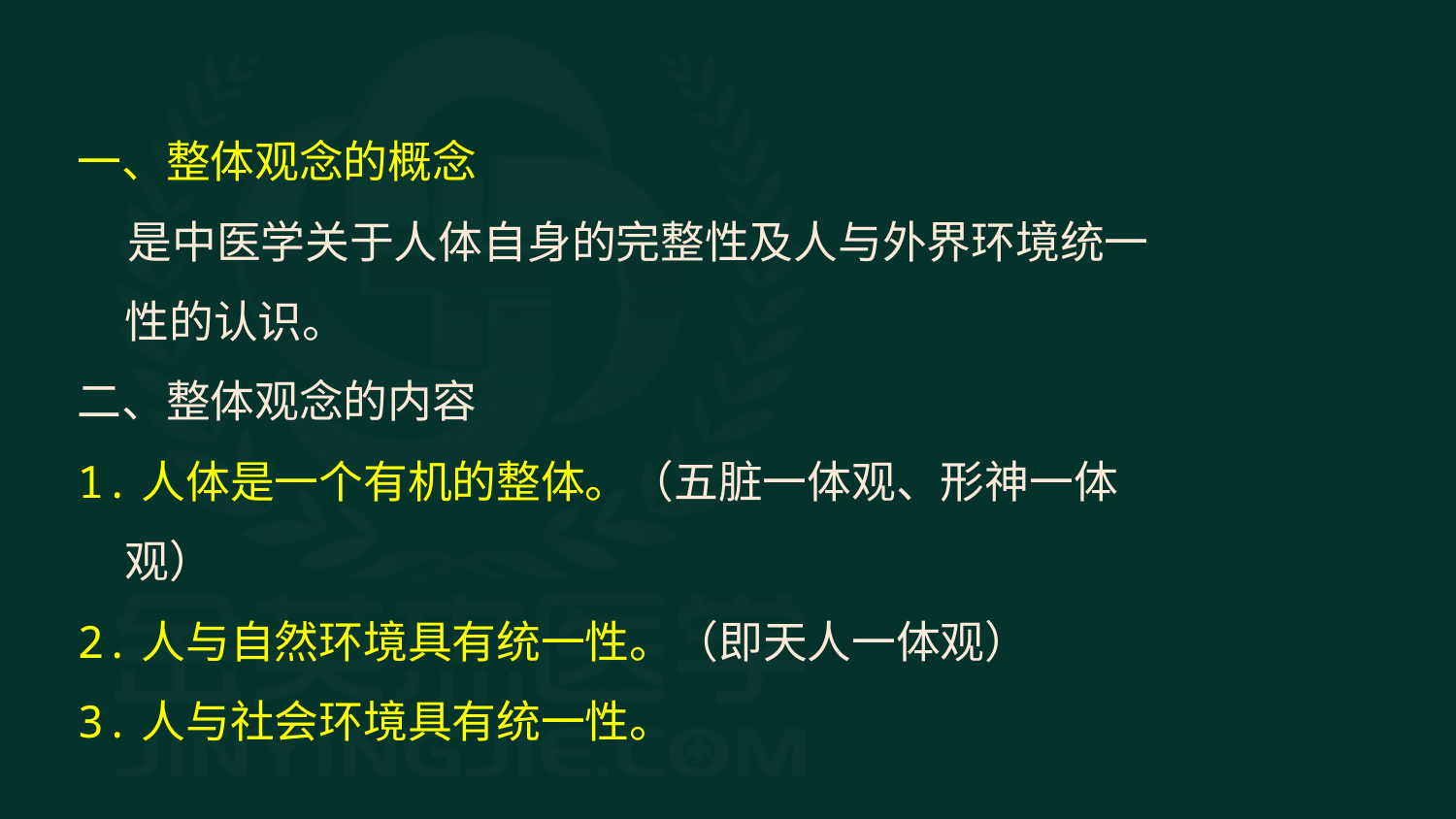

一、整体观念的概念
    是中医学关于人体自身的完整性及人与外界环境统一性的认识。
二、整体观念的内容
1.人体是一个有机的整体。（五脏一体观、形神一体观）
2.人与自然环境具有统一性。（即天人一体观）
3.人与社会环境具有统一性。